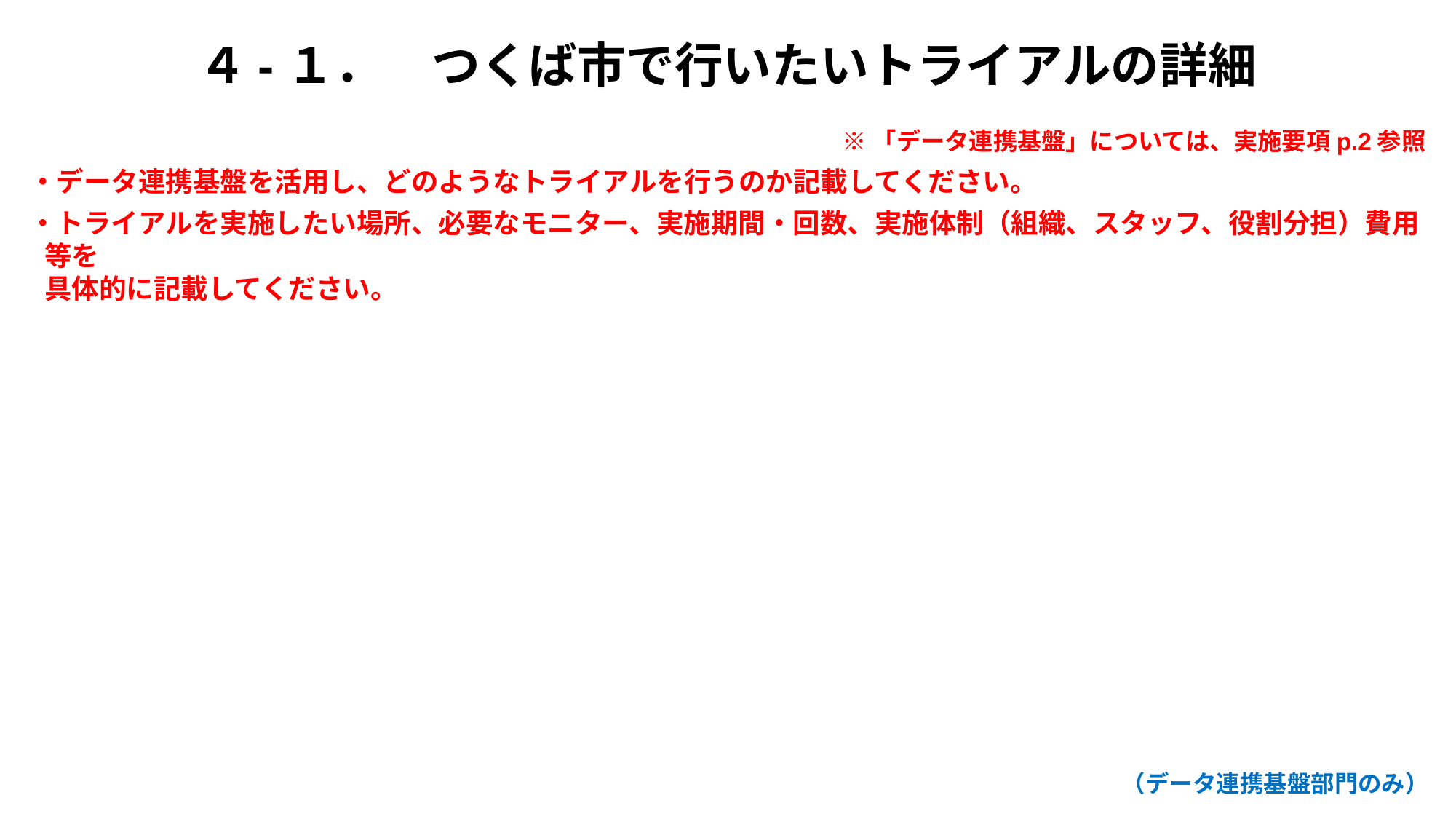

４-１．　つくば市で行いたいトライアルの詳細
※「データ連携基盤」については、実施要項p.2参照
・データ連携基盤を活用し、どのようなトライアルを行うのか記載してください。
・トライアルを実施したい場所、必要なモニター、実施期間・回数、実施体制（組織、スタッフ、役割分担）費用等を
具体的に記載してください。
（データ連携基盤部門のみ）